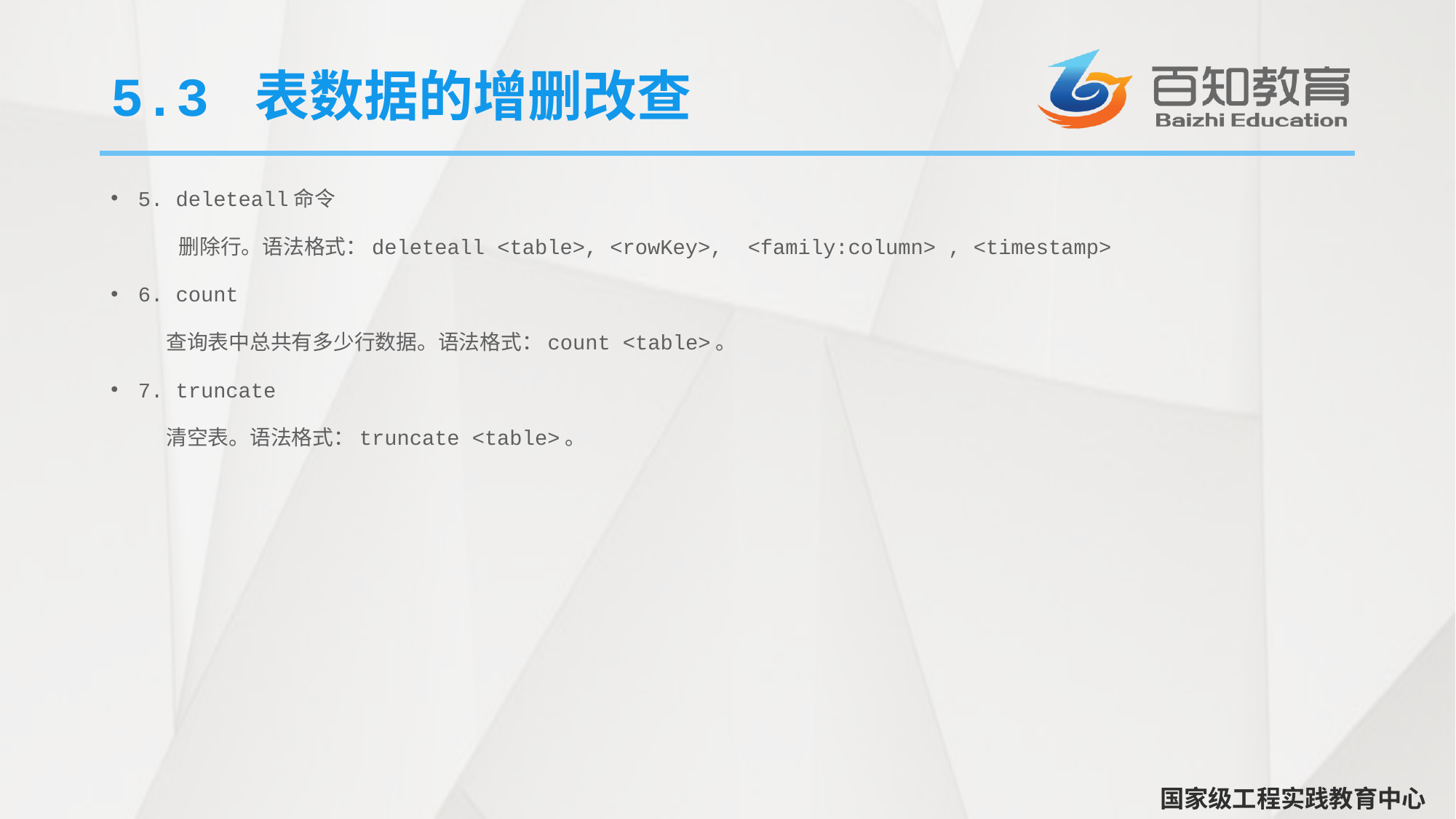

# 5.3 表数据的增删改查
5. deleteall命令
     删除行。语法格式：deleteall <table>, <rowKey>,  <family:column> , <timestamp>
6. count
    查询表中总共有多少行数据。语法格式：count <table>。
7. truncate
    清空表。语法格式：truncate <table>。